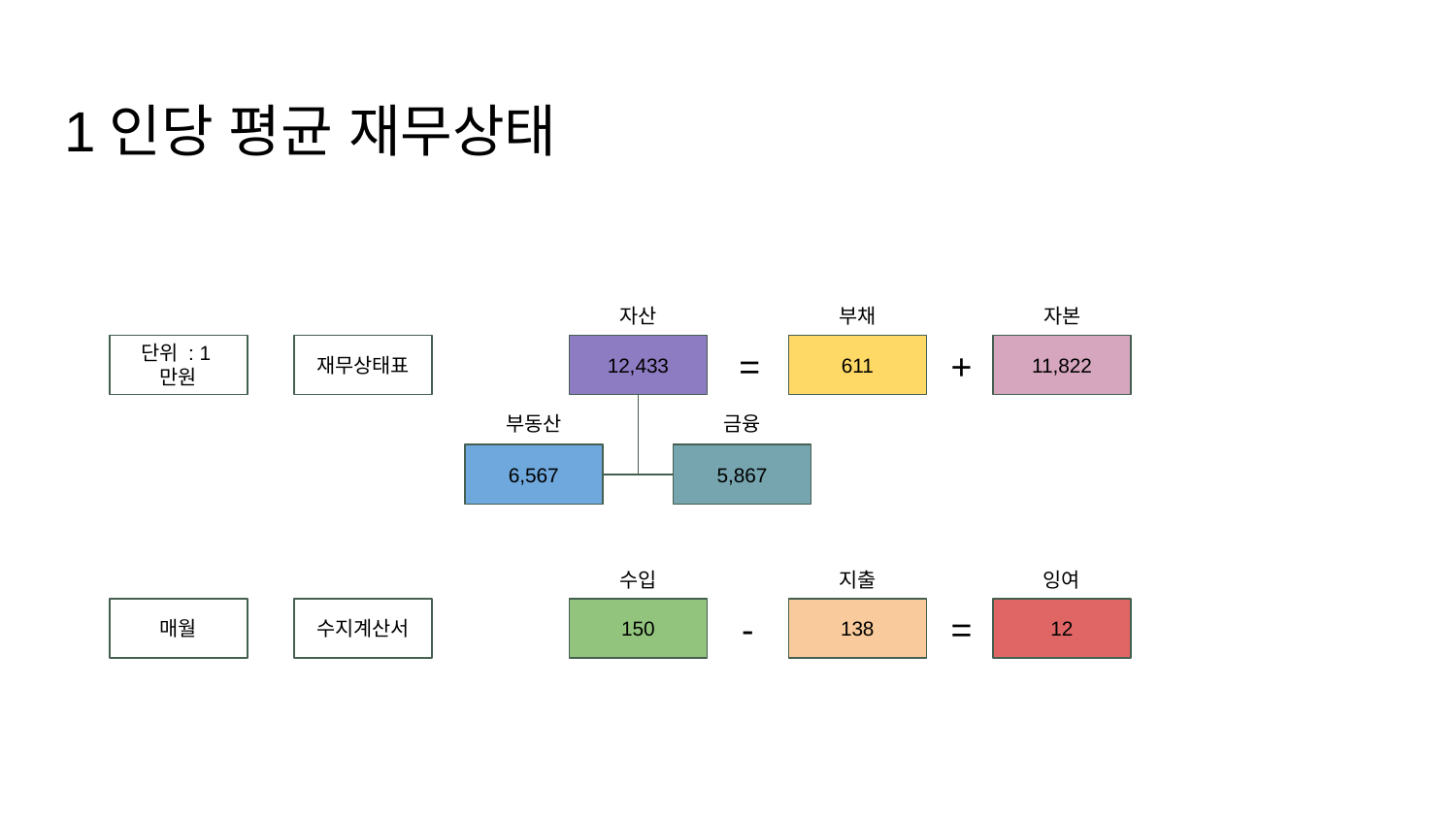

# 1인당 평균 재무상태
자산
부채
자본
단위 : 1만원
611
11,822
재무상태표
12,433
=
+
부동산
금융
5,867
6,567
수입
지출
잉여
매월
수지계산서
150
-
138
=
12